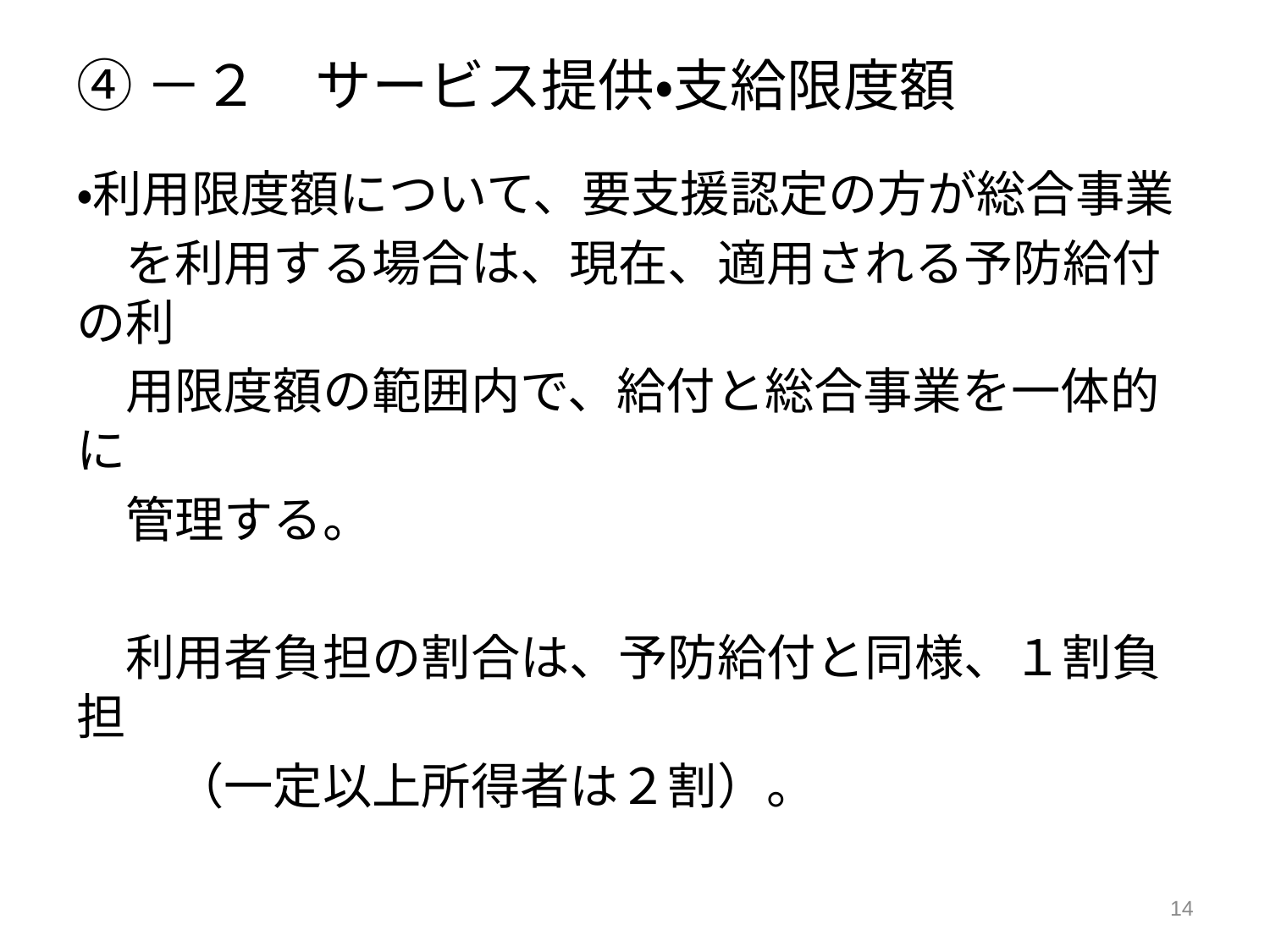

# ④－２　サービス提供・支給限度額
・利用限度額について、要支援認定の方が総合事業
　を利用する場合は、現在、適用される予防給付の利
　用限度額の範囲内で、給付と総合事業を一体的に
　管理する。

　利用者負担の割合は、予防給付と同様、１割負担
　　（一定以上所得者は２割）。
14